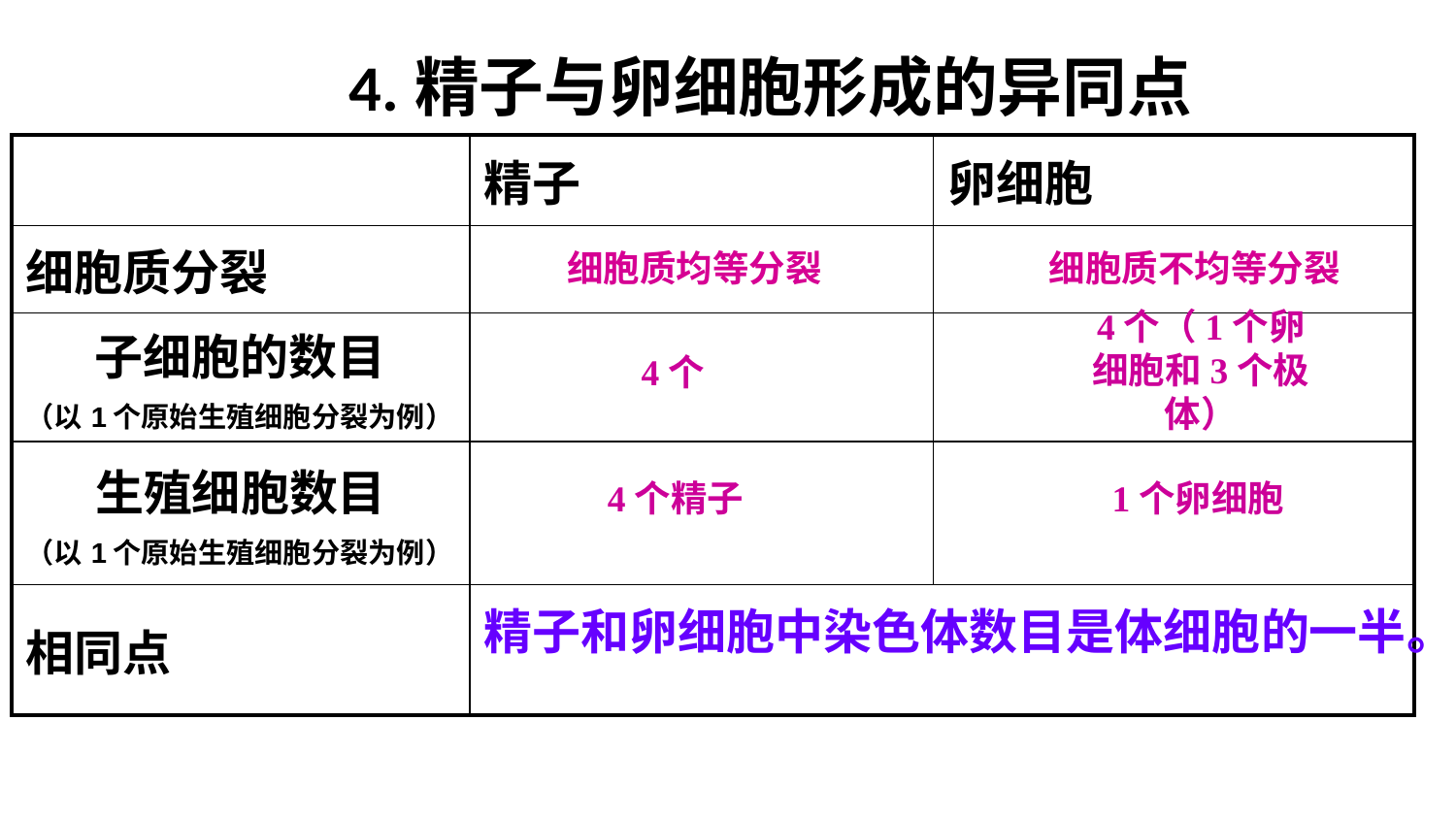

4.精子与卵细胞形成的异同点
|  | 精子 | 卵细胞 |
| --- | --- | --- |
| 细胞质分裂 |  |  |
| 子细胞的数目 （以1个原始生殖细胞分裂为例） |  |  |
| 生殖细胞数目 （以1个原始生殖细胞分裂为例） |  |  |
| 相同点 |  |  |
细胞质均等分裂
细胞质不均等分裂
4个（1个卵细胞和3个极体）
4个
4个精子
1个卵细胞
精子和卵细胞中染色体数目是体细胞的一半。